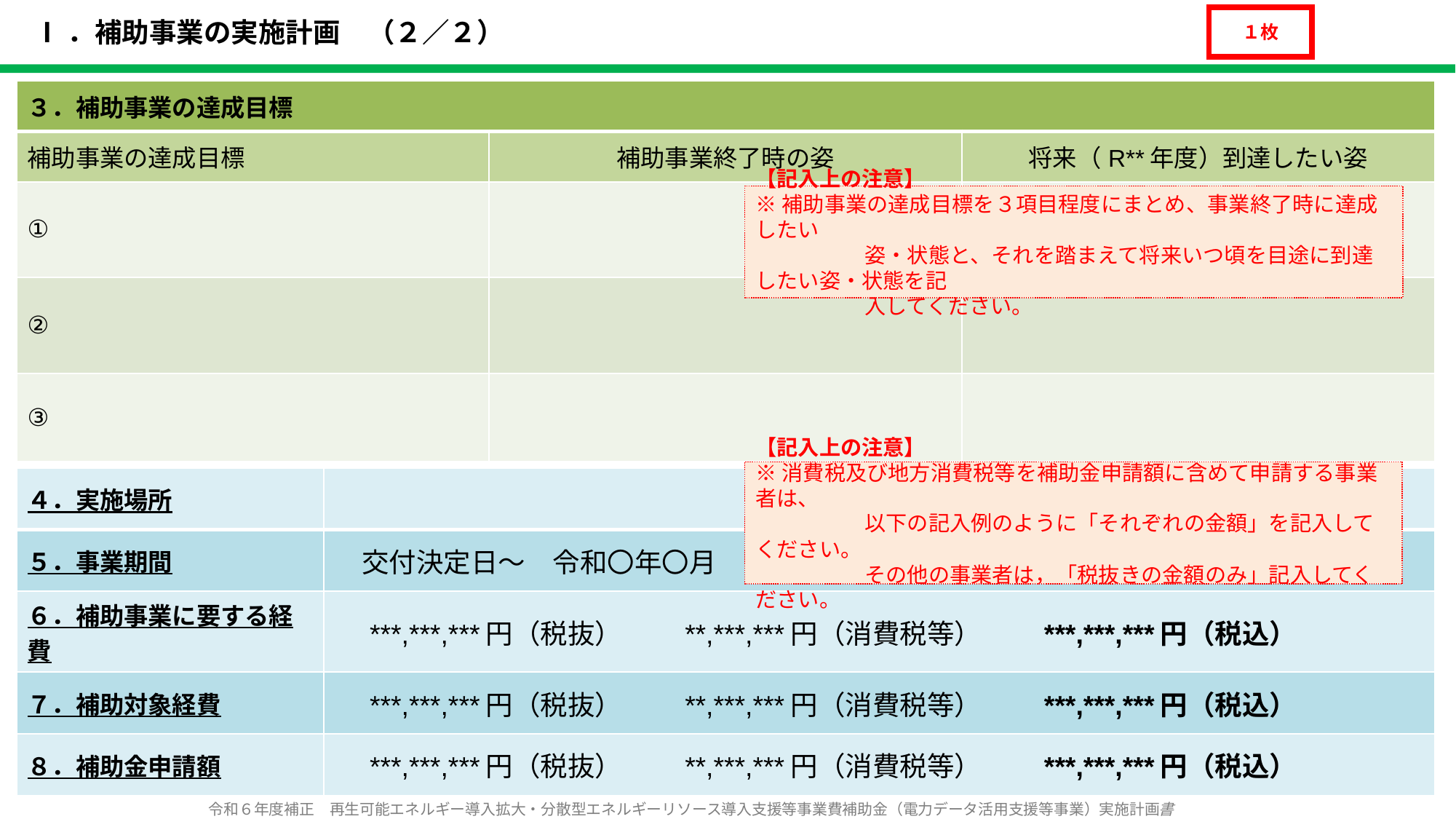

# Ⅰ．補助事業の実施計画　（２／２）
１枚
| ３．補助事業の達成目標 |  |  |
| --- | --- | --- |
| 補助事業の達成目標 | 補助事業終了時の姿 | 将来（R\*\*年度）到達したい姿 |
| ① |  |  |
| ② |  |  |
| ③ |  |  |
【記入上の注意】
※補助事業の達成目標を３項目程度にまとめ、事業終了時に達成したい
	姿・状態と、それを踏まえて将来いつ頃を目途に到達したい姿・状態を記
	入してください。
【記入上の注意】
※消費税及び地方消費税等を補助金申請額に含めて申請する事業者は、
	以下の記入例のように「それぞれの金額」を記入してください。
	その他の事業者は，「税抜きの金額のみ」記入してください。
| ４．実施場所 |  |
| --- | --- |
| ５．事業期間 | 交付決定日～　令和〇年〇月 |
| ６．補助事業に要する経費 | \*\*\*,\*\*\*,\*\*\*円（税抜）　　\*\*,\*\*\*,\*\*\*円（消費税等）　　\*\*\*,\*\*\*,\*\*\*円（税込） |
| ７．補助対象経費 | \*\*\*,\*\*\*,\*\*\*円（税抜）　　\*\*,\*\*\*,\*\*\*円（消費税等）　　\*\*\*,\*\*\*,\*\*\*円（税込） |
| ８．補助金申請額 | \*\*\*,\*\*\*,\*\*\*円（税抜）　　\*\*,\*\*\*,\*\*\*円（消費税等）　　\*\*\*,\*\*\*,\*\*\*円（税込） |
【記入上の注意】
　※事業による達成目標、及び達成度を３項目程度にまとめてください。